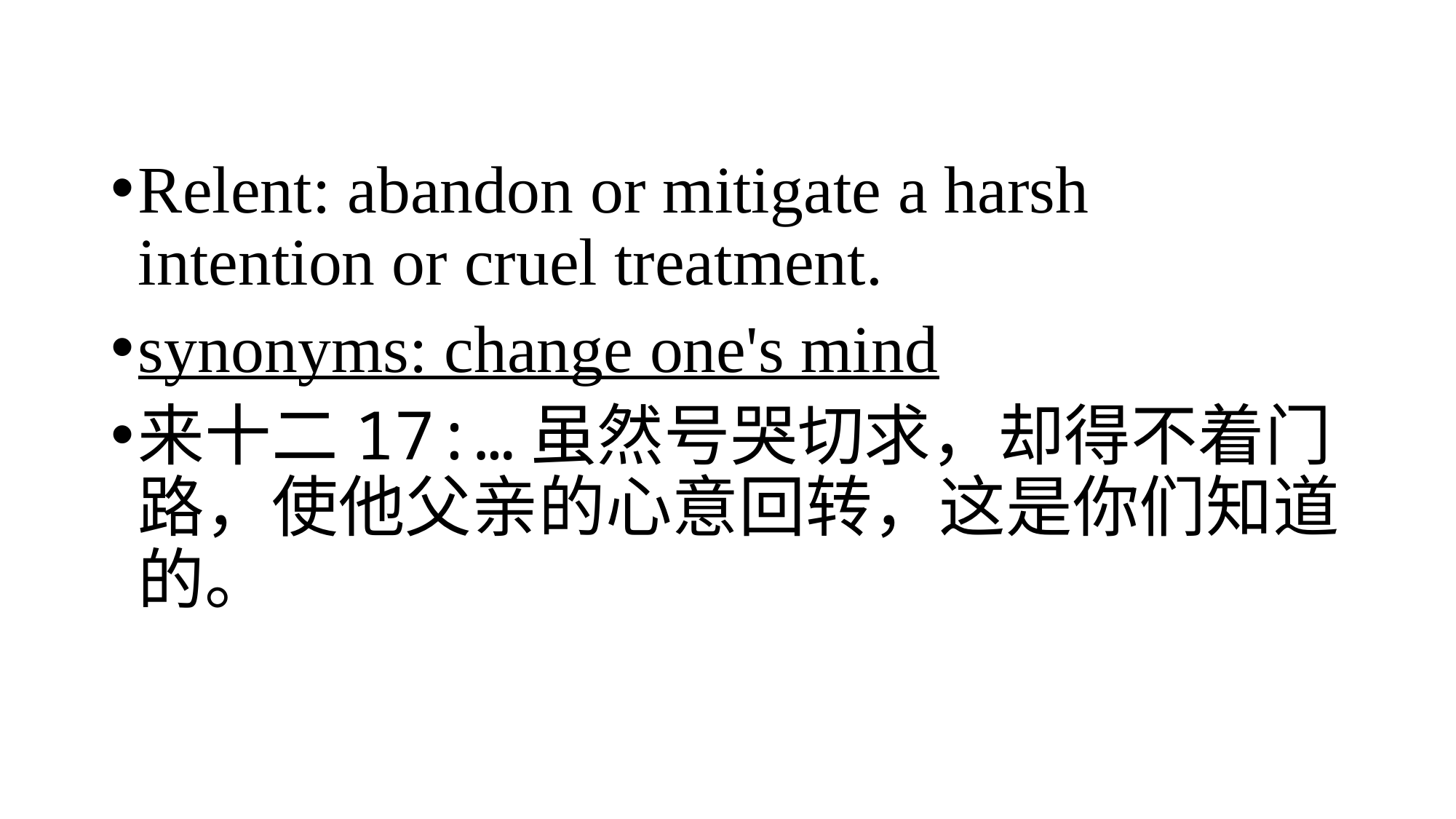

Relent: abandon or mitigate a harsh intention or cruel treatment.
synonyms: change one's mind
来十二17:…虽然号哭切求，却得不着门路，使他父亲的心意回转，这是你们知道的。